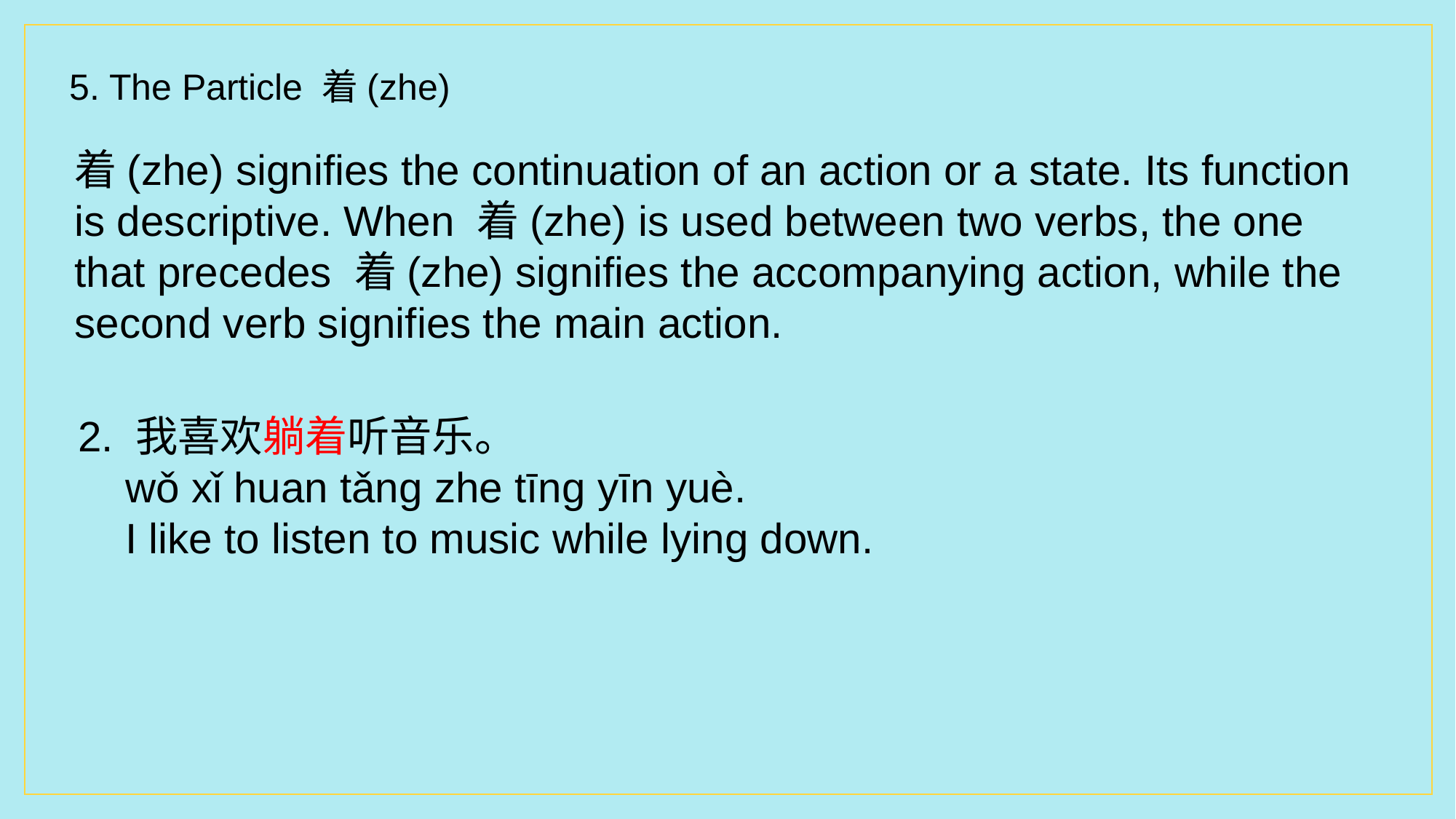

5. The Particle 着(zhe)
着(zhe) signifies the continuation of an action or a state. Its function is descriptive. When 着(zhe) is used between two verbs, the one that precedes 着(zhe) signifies the accompanying action, while the second verb signifies the main action.
2. 我喜欢躺着听音乐。
    wǒ xǐ huan tǎng zhe tīng yīn yuè.
    I like to listen to music while lying down.